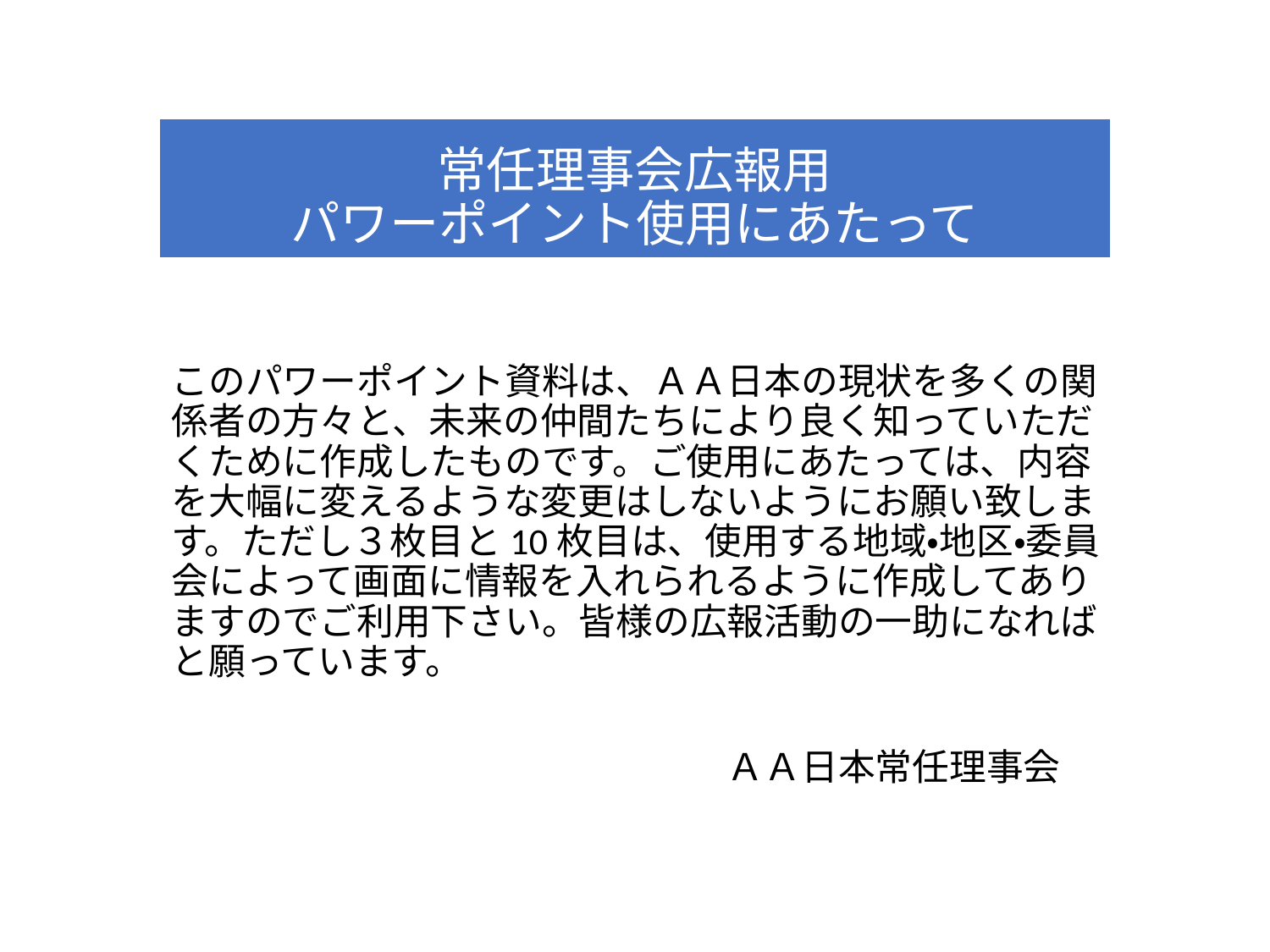

# 常任理事会広報用 パワーポイント使用にあたって
このパワーポイント資料は、ＡＡ日本の現状を多くの関係者の方々と、未来の仲間たちにより良く知っていただくために作成したものです。ご使用にあたっては、内容を大幅に変えるような変更はしないようにお願い致します。ただし３枚目と10枚目は、使用する地域・地区・委員会によって画面に情報を入れられるように作成してありますのでご利用下さい。皆様の広報活動の一助になればと願っています。

　　　　　　　　　　　　　　　ＡＡ日本常任理事会